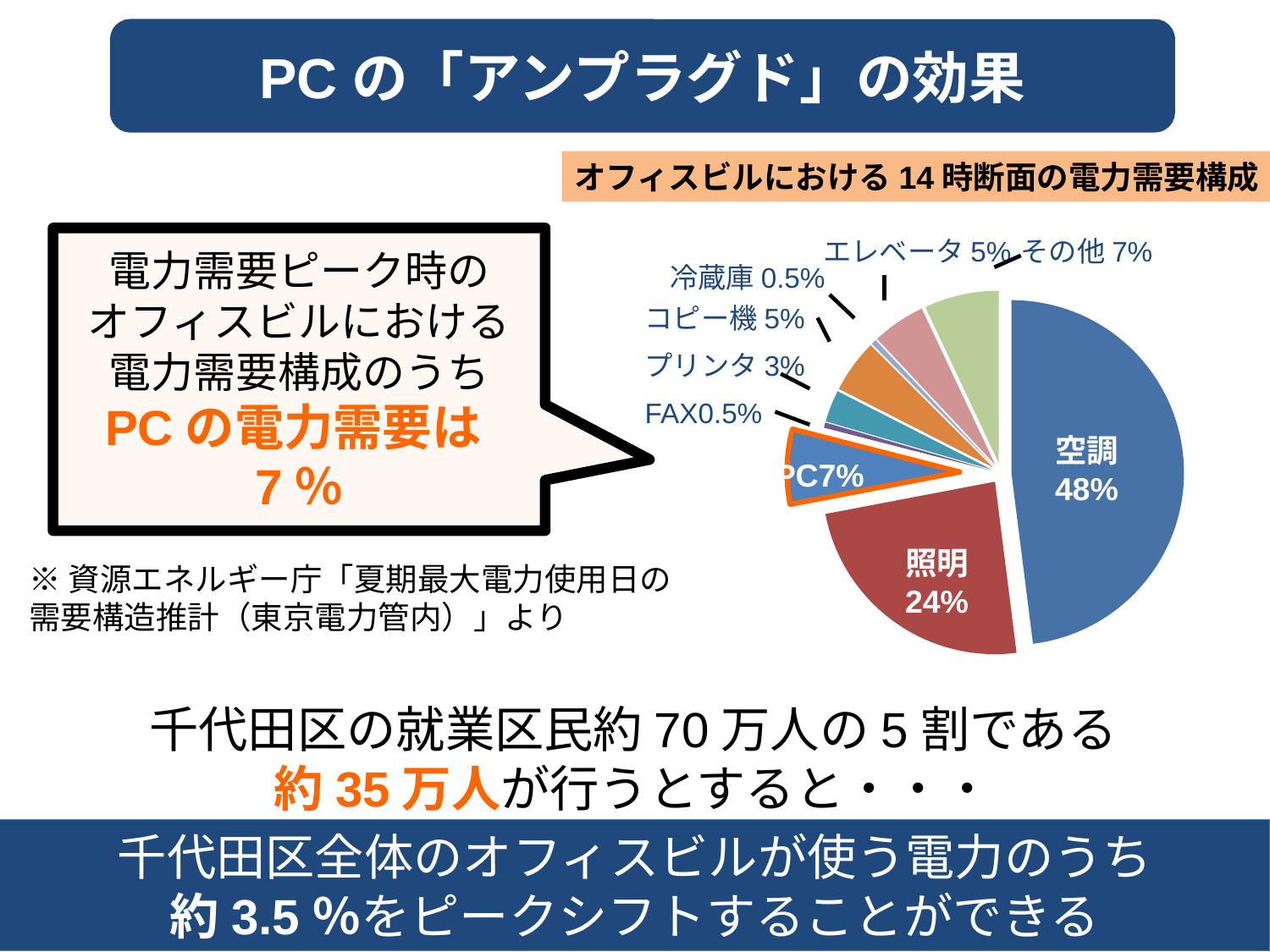

PCの「アンプラグド」の効果
オフィスビルにおける14時断面の電力需要構成

電力需要ピーク時の
オフィスビルにおける
電力需要構成のうち
PCの電力需要は7％
エレベータ5%
その他7%

### Chart

| Category | 売上高 |
|---|---|
| 空調 | 48.0 |
| 照明 | 24.0 |
| パソコン | 7.0 |
| FAX | 0.5 |
| プリンタ | 3.0 |
| コピー機 | 5.0 |
| 冷蔵庫 | 0.5 |
| エレベータ | 5.0 |
| その他 | 7.0 |
冷蔵庫0.5%
コピー機5%
プリンタ3%
FAX0.5%
空調
48%
PC7%
照明
24%
※資源エネルギー庁「夏期最大電力使用日の
需要構造推計（東京電力管内）」より
千代田区の就業区民約70万人の5割である
約35万人が行うとすると・・・
千代田区全体のオフィスビルが使う電力のうち
約3.5％をピークシフトすることができる